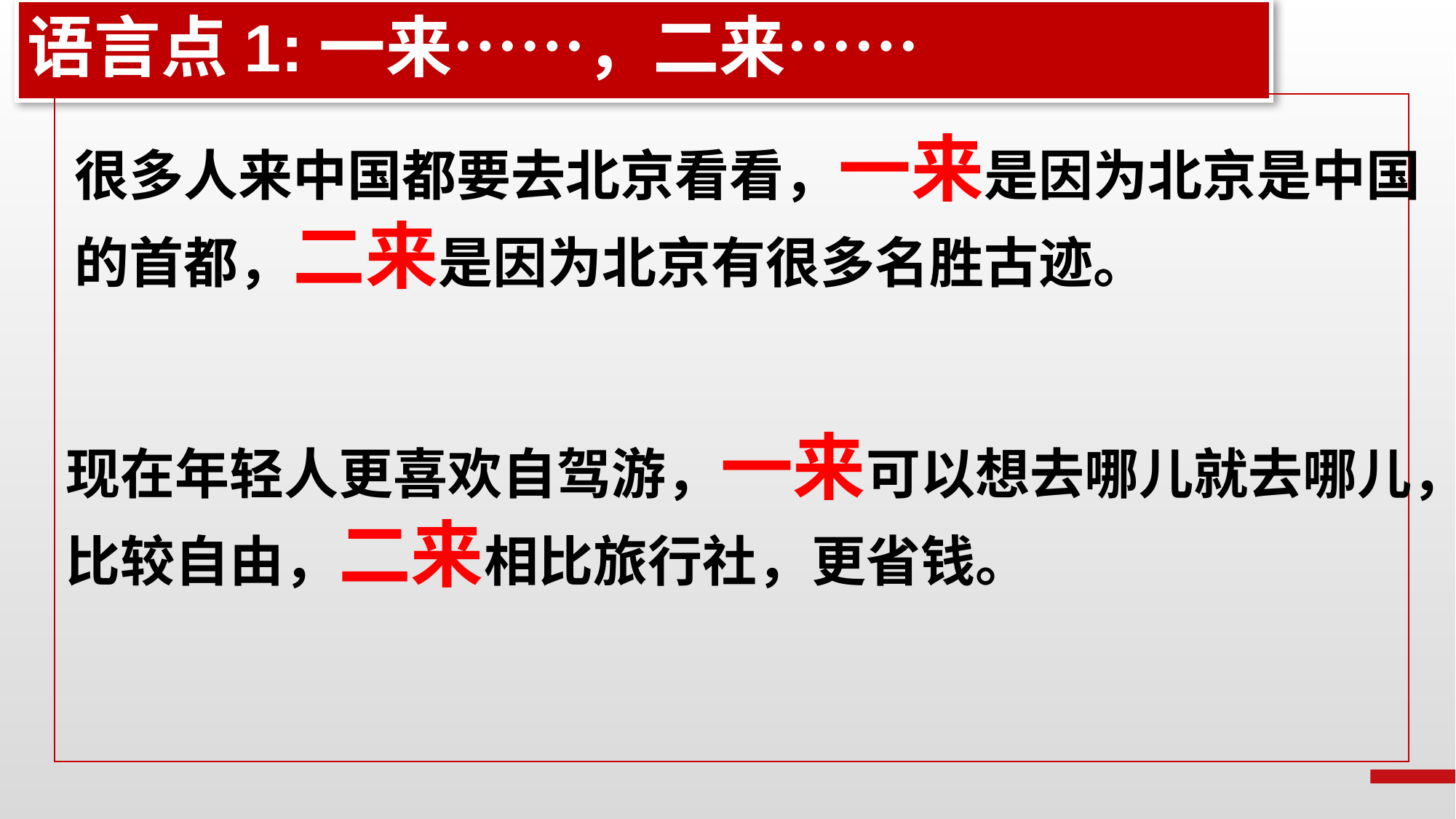

语言点1:一来……，二来……

很多人来中国都要去北京看看，一来是因为北京是中国的首都，二来是因为北京有很多名胜古迹。
现在年轻人更喜欢自驾游，一来可以想去哪儿就去哪儿，比较自由，二来相比旅行社，更省钱。